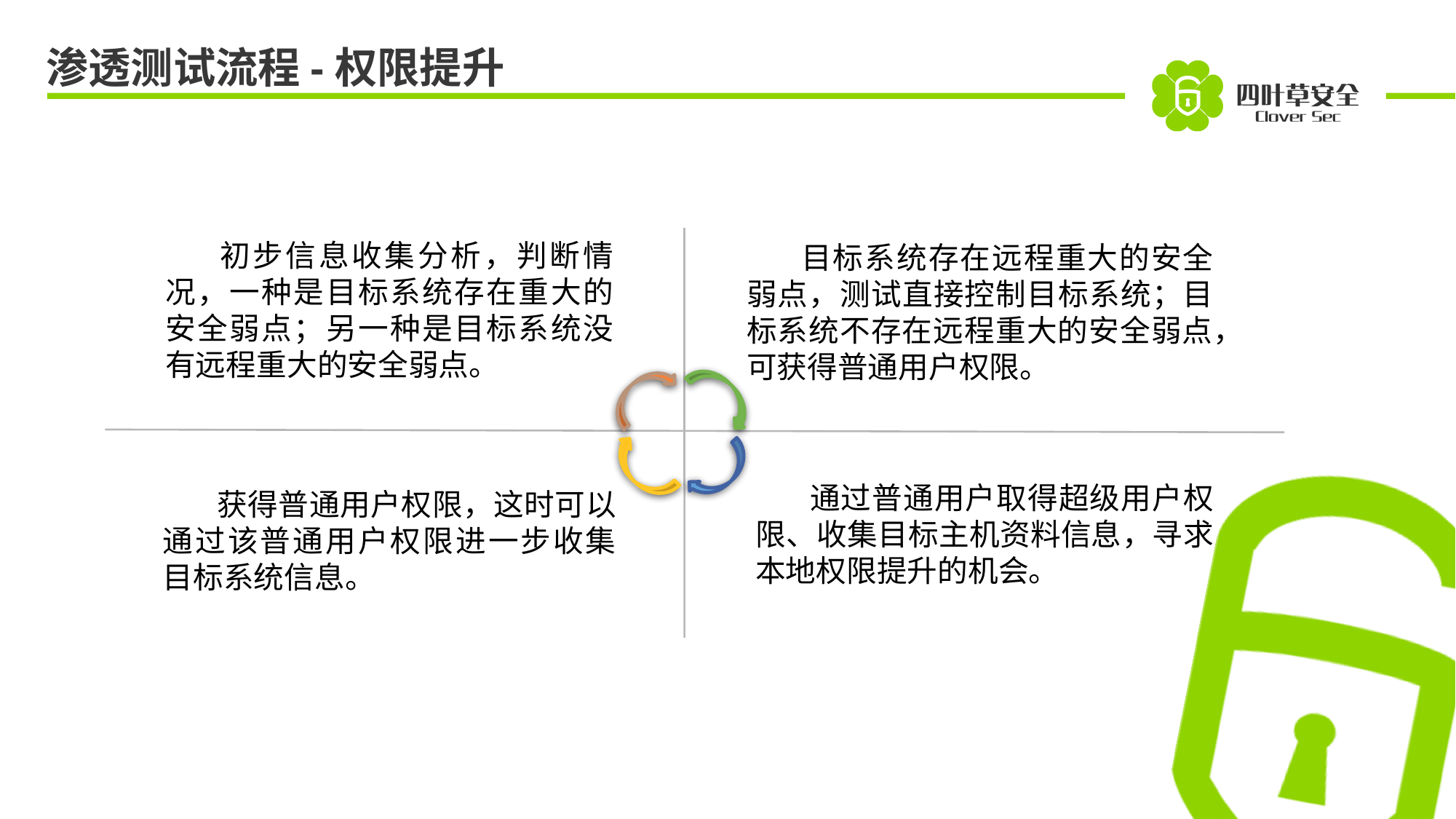

渗透测试流程-权限提升

初步信息收集分析，判断情况，一种是目标系统存在重大的安全弱点；另一种是目标系统没有远程重大的安全弱点。
目标系统存在远程重大的安全弱点，测试直接控制目标系统；目标系统不存在远程重大的安全弱点，可获得普通用户权限。

通过普通用户取得超级用户权限、收集目标主机资料信息，寻求本地权限提升的机会。
获得普通用户权限，这时可以通过该普通用户权限进一步收集目标系统信息。